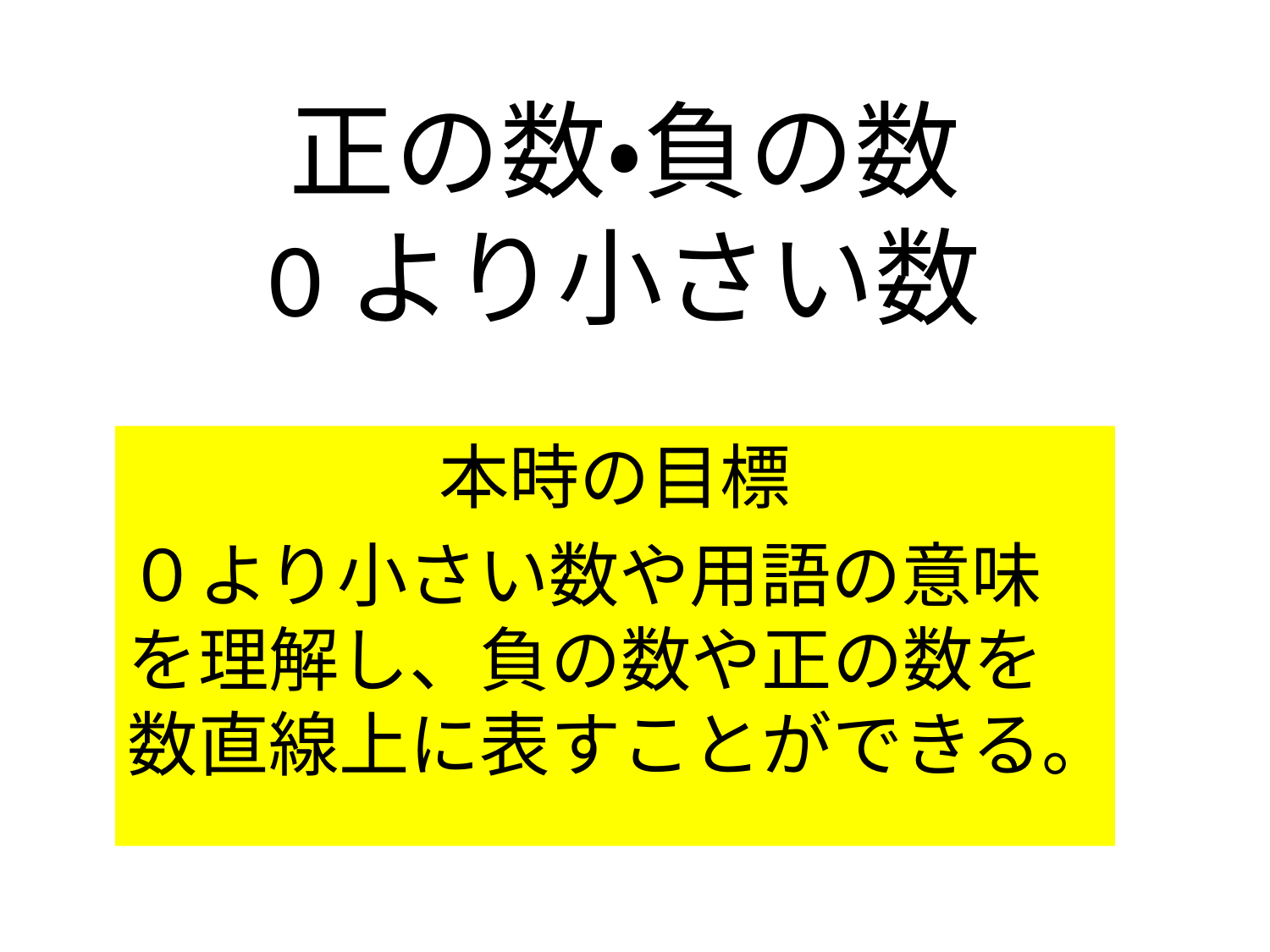

# 正の数・負の数 0より小さい数
本時の目標
０より小さい数や用語の意味を理解し、負の数や正の数を数直線上に表すことができる。